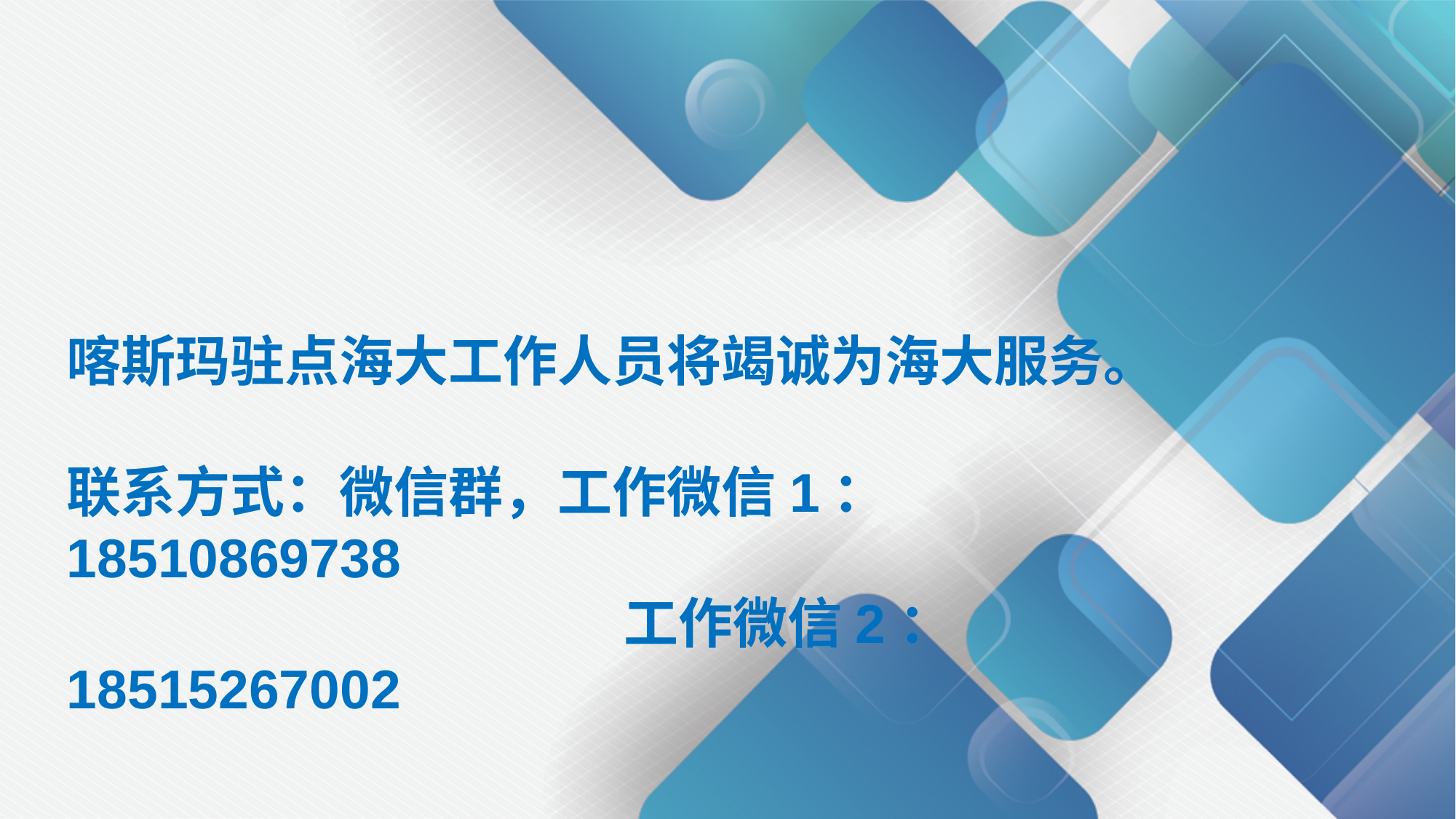

喀斯玛驻点海大工作人员将竭诚为海大服务。

联系方式：微信群，工作微信1：18510869738
                                            工作微信2：18515267002